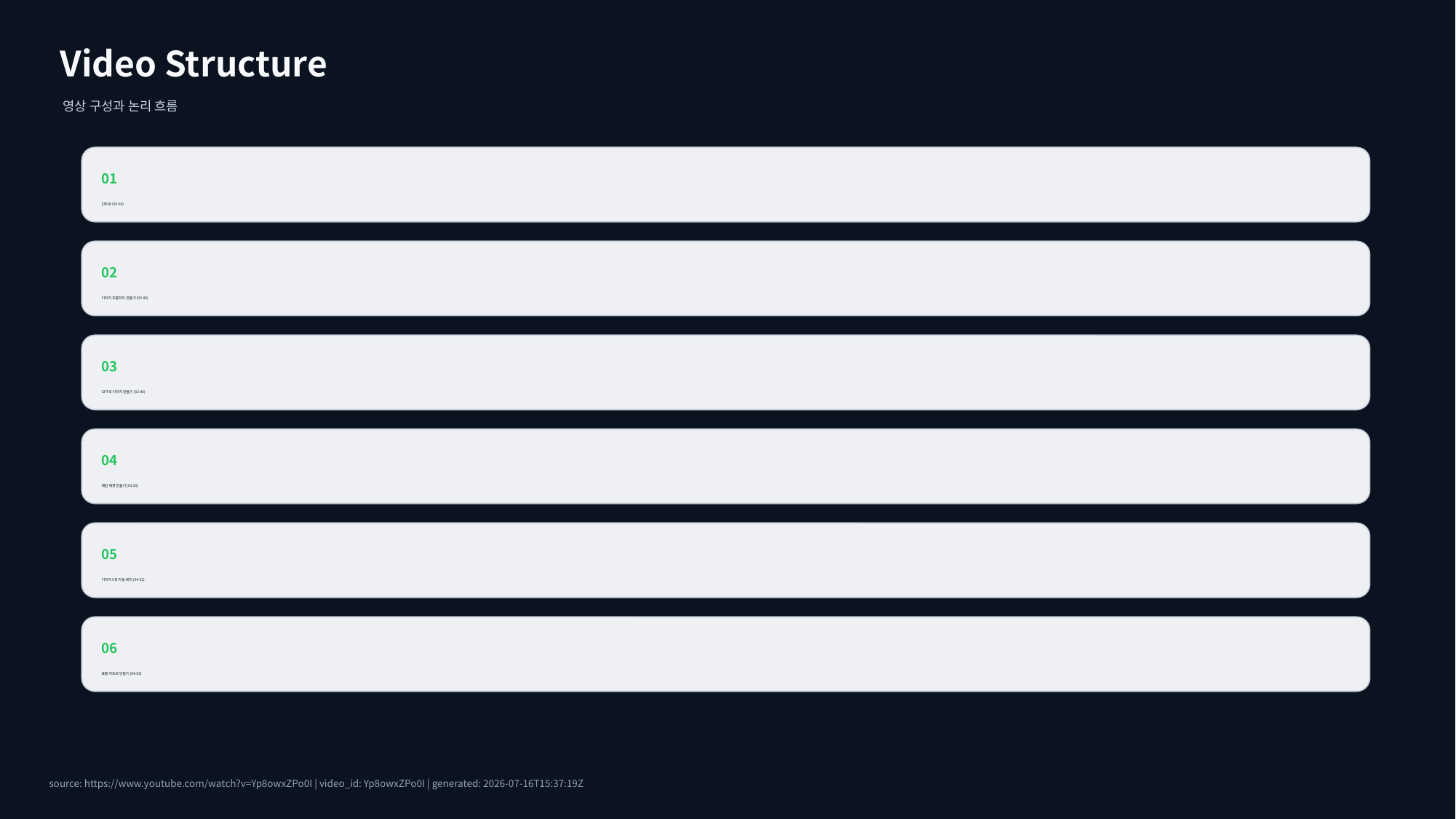

Video Structure
영상 구성과 논리 흐름

01
인트로 (00:00)

02
이미지 프롬프트 만들기 (00:08)

03
GPT로 이미지 만들기 (02:40)

04
패턴 배경 만들기 (03:20)

05
이미지 9장 자동 배치 (04:02)

06
표를 차트로 만들기 (04:59)
source: https://www.youtube.com/watch?v=Yp8owxZPo0I | video_id: Yp8owxZPo0I | generated: 2026-07-16T15:37:19Z